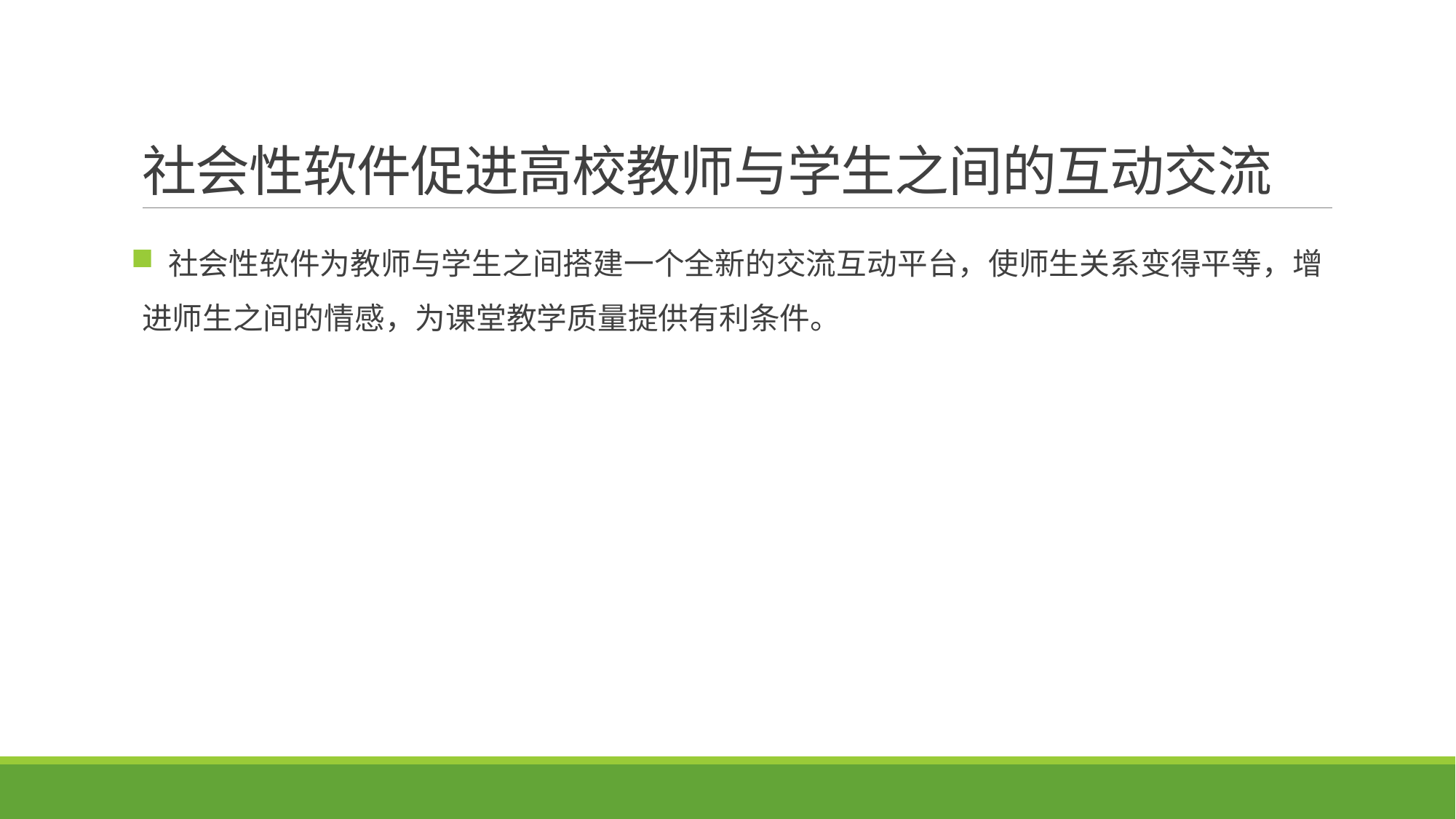

# 社会性软件促进高校教师与学生之间的互动交流
 社会性软件为教师与学生之间搭建一个全新的交流互动平台，使师生关系变得平等，增进师生之间的情感，为课堂教学质量提供有利条件。